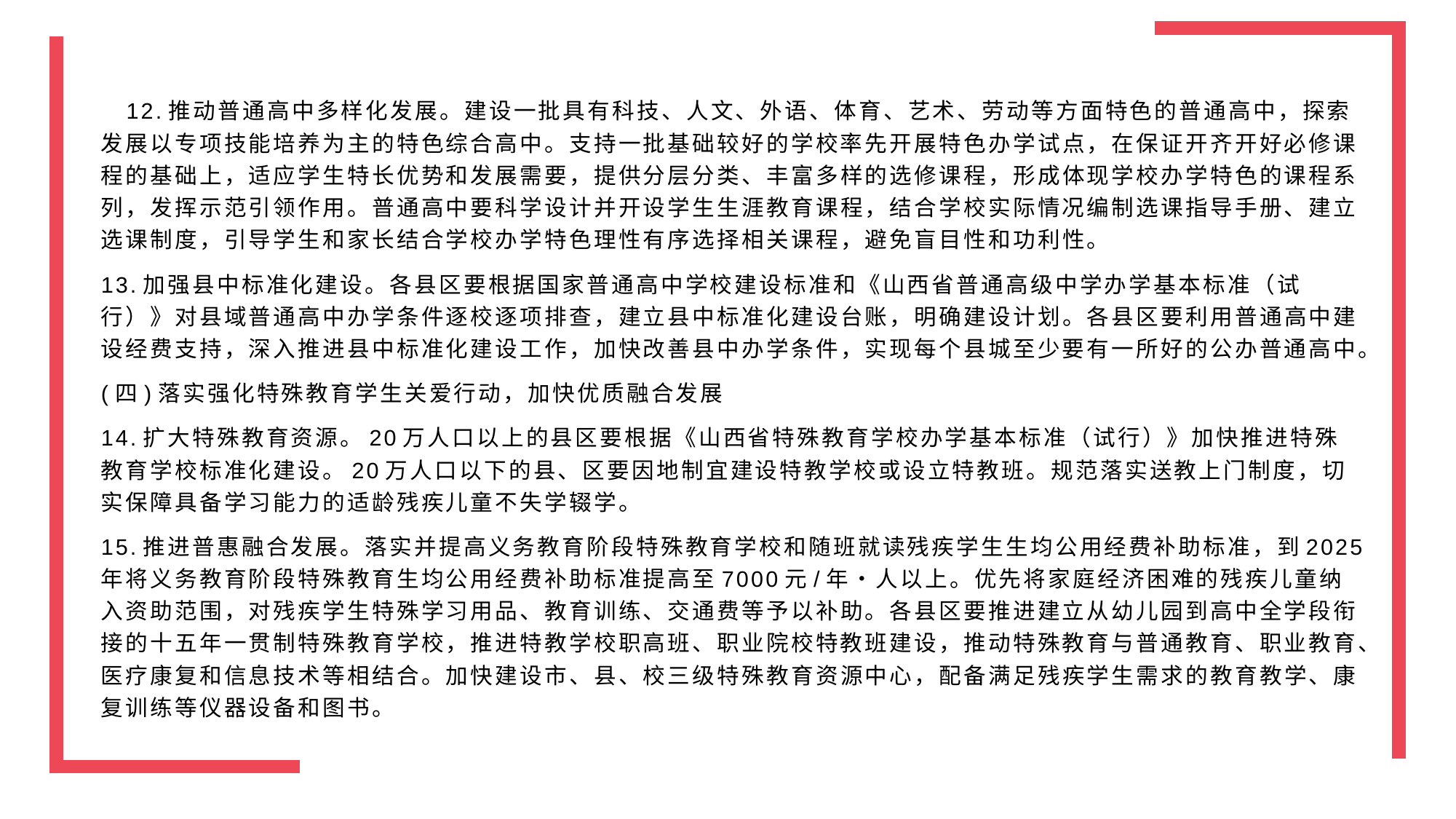

12.推动普通高中多样化发展。建设一批具有科技、人文、外语、体育、艺术、劳动等方面特色的普通高中，探索发展以专项技能培养为主的特色综合高中。支持一批基础较好的学校率先开展特色办学试点，在保证开齐开好必修课程的基础上，适应学生特长优势和发展需要，提供分层分类、丰富多样的选修课程，形成体现学校办学特色的课程系列，发挥示范引领作用。普通高中要科学设计并开设学生生涯教育课程，结合学校实际情况编制选课指导手册、建立选课制度，引导学生和家长结合学校办学特色理性有序选择相关课程，避免盲目性和功利性。
13.加强县中标准化建设。各县区要根据国家普通高中学校建设标准和《山西省普通高级中学办学基本标准（试行）》对县域普通高中办学条件逐校逐项排查，建立县中标准化建设台账，明确建设计划。各县区要利用普通高中建设经费支持，深入推进县中标准化建设工作，加快改善县中办学条件，实现每个县城至少要有一所好的公办普通高中。
(四)落实强化特殊教育学生关爱行动，加快优质融合发展
14.扩大特殊教育资源。20万人口以上的县区要根据《山西省特殊教育学校办学基本标准（试行）》加快推进特殊教育学校标准化建设。20万人口以下的县、区要因地制宜建设特教学校或设立特教班。规范落实送教上门制度，切实保障具备学习能力的适龄残疾儿童不失学辍学。
15.推进普惠融合发展。落实并提高义务教育阶段特殊教育学校和随班就读残疾学生生均公用经费补助标准，到2025年将义务教育阶段特殊教育生均公用经费补助标准提高至7000元/年・人以上。优先将家庭经济困难的残疾儿童纳入资助范围，对残疾学生特殊学习用品、教育训练、交通费等予以补助。各县区要推进建立从幼儿园到高中全学段衔接的十五年一贯制特殊教育学校，推进特教学校职高班、职业院校特教班建设，推动特殊教育与普通教育、职业教育、医疗康复和信息技术等相结合。加快建设市、县、校三级特殊教育资源中心，配备满足残疾学生需求的教育教学、康复训练等仪器设备和图书。